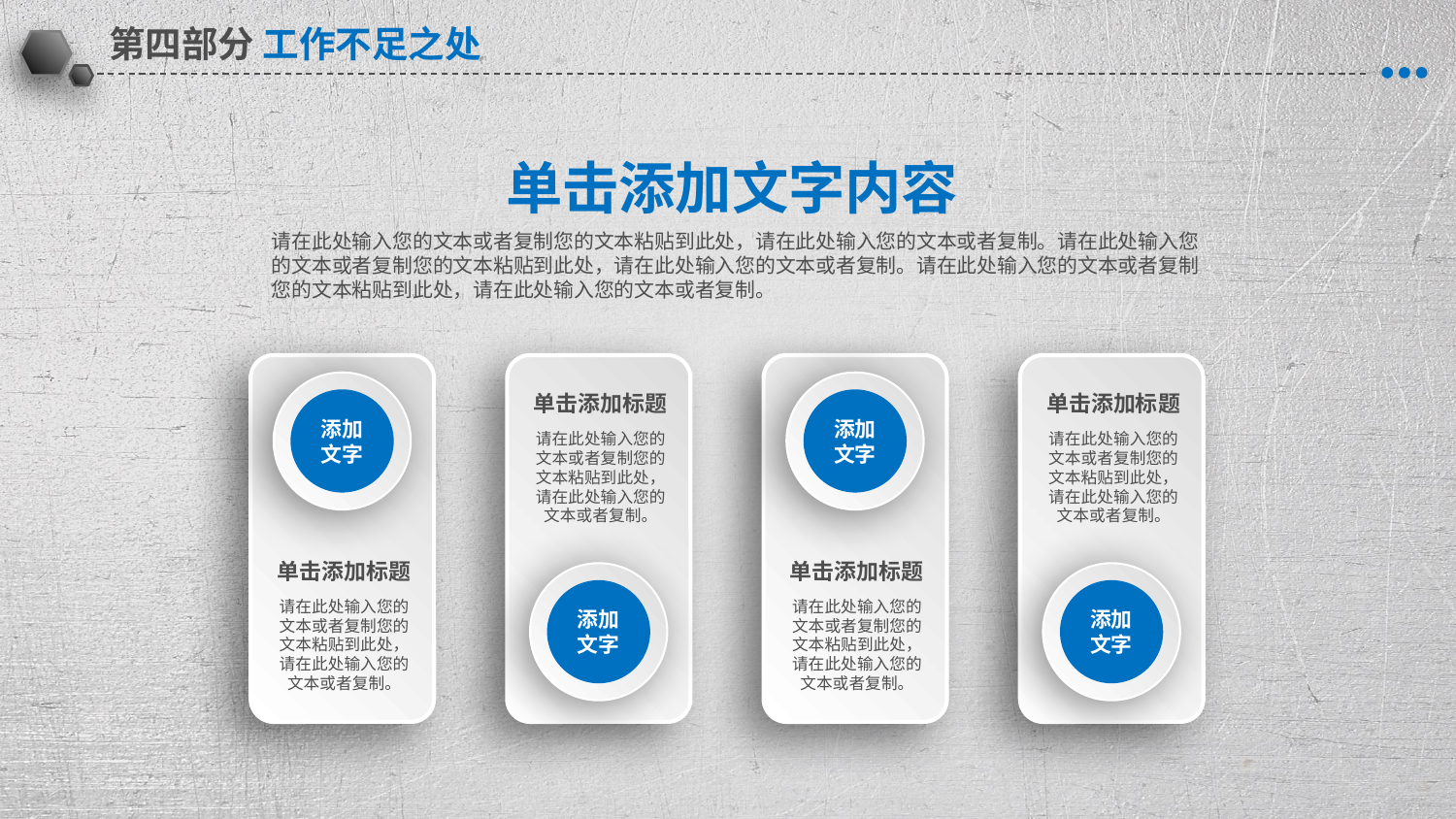

单击添加文字内容
请在此处输入您的文本或者复制您的文本粘贴到此处，请在此处输入您的文本或者复制。请在此处输入您的文本或者复制您的文本粘贴到此处，请在此处输入您的文本或者复制。请在此处输入您的文本或者复制您的文本粘贴到此处，请在此处输入您的文本或者复制。

单击添加标题
请在此处输入您的文本或者复制您的文本粘贴到此处，请在此处输入您的文本或者复制。
单击添加标题
请在此处输入您的文本或者复制您的文本粘贴到此处，请在此处输入您的文本或者复制。
添加
文字
添加
文字
单击添加标题
请在此处输入您的文本或者复制您的文本粘贴到此处，请在此处输入您的文本或者复制。
单击添加标题
请在此处输入您的文本或者复制您的文本粘贴到此处，请在此处输入您的文本或者复制。

添加
文字
添加
文字